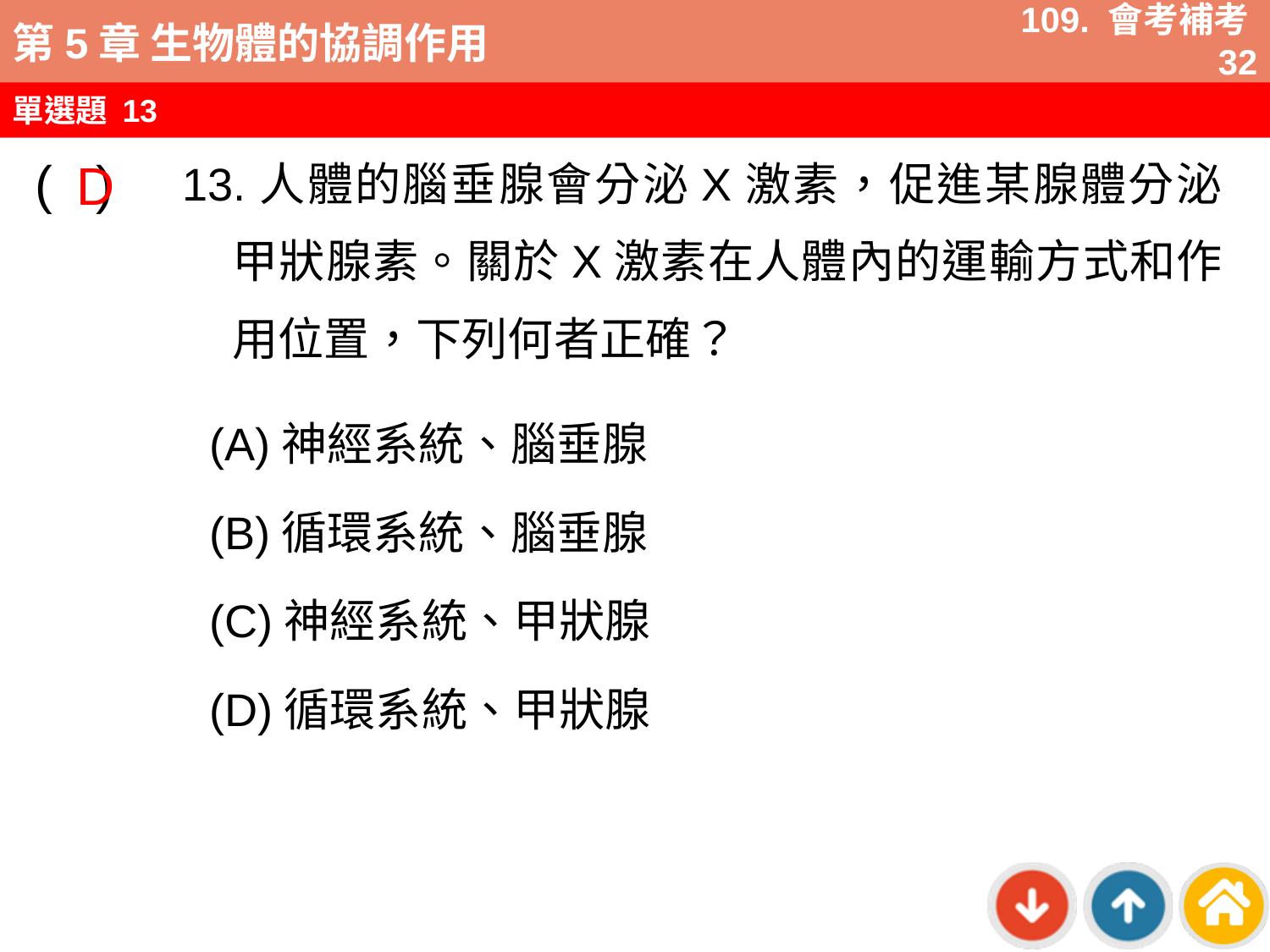

109. 會考補考32
單選題 13
D
13.人體的腦垂腺會分泌X激素，促進某腺體分泌甲狀腺素。關於X激素在人體內的運輸方式和作用位置，下列何者正確？
(   )
(A)神經系統、腦垂腺
(B)循環系統、腦垂腺
(C)神經系統、甲狀腺
(D)循環系統、甲狀腺